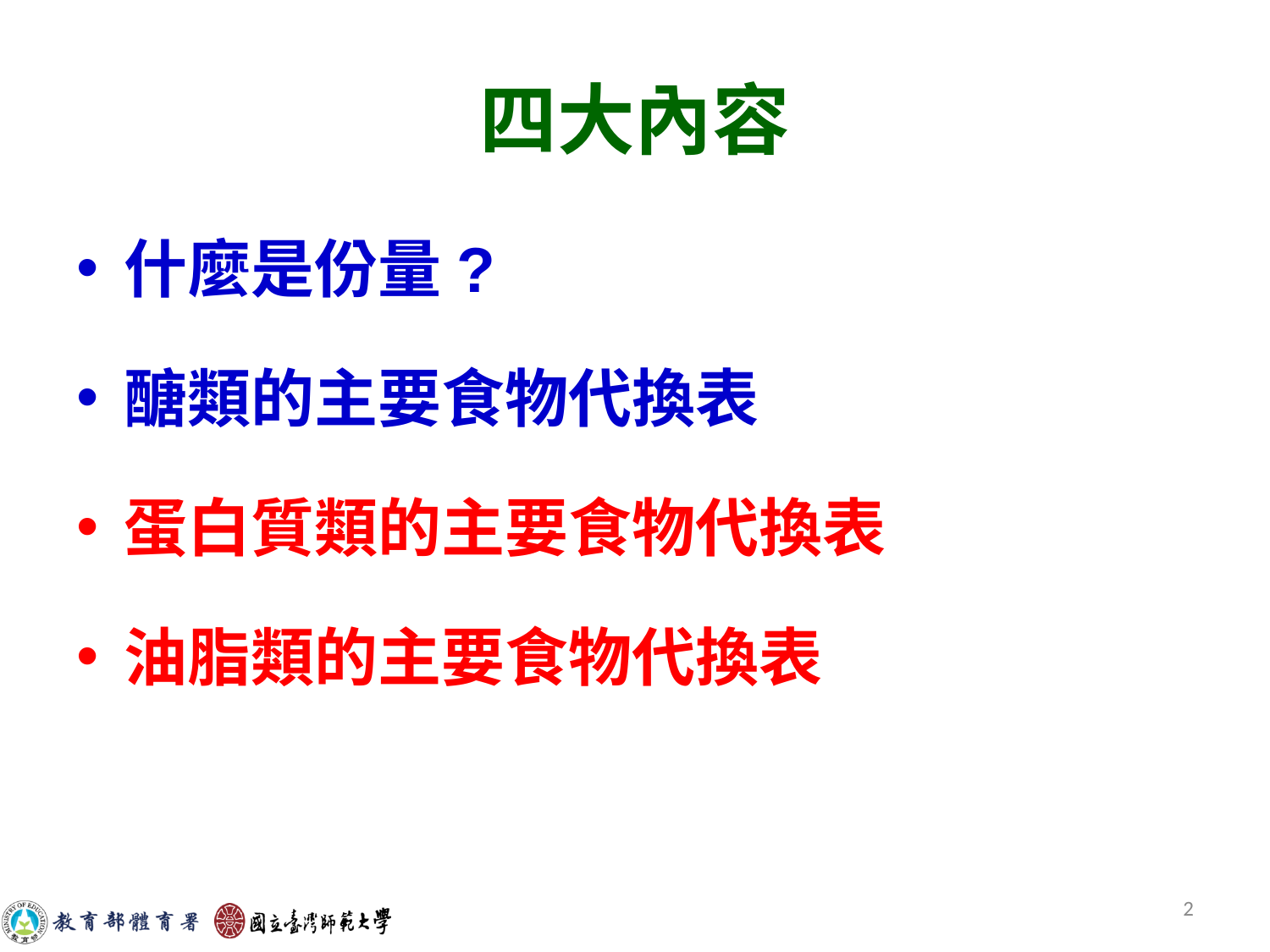

# 四大內容
什麼是份量?

醣類的主要食物代換表

蛋白質類的主要食物代換表

油脂類的主要食物代換表

2